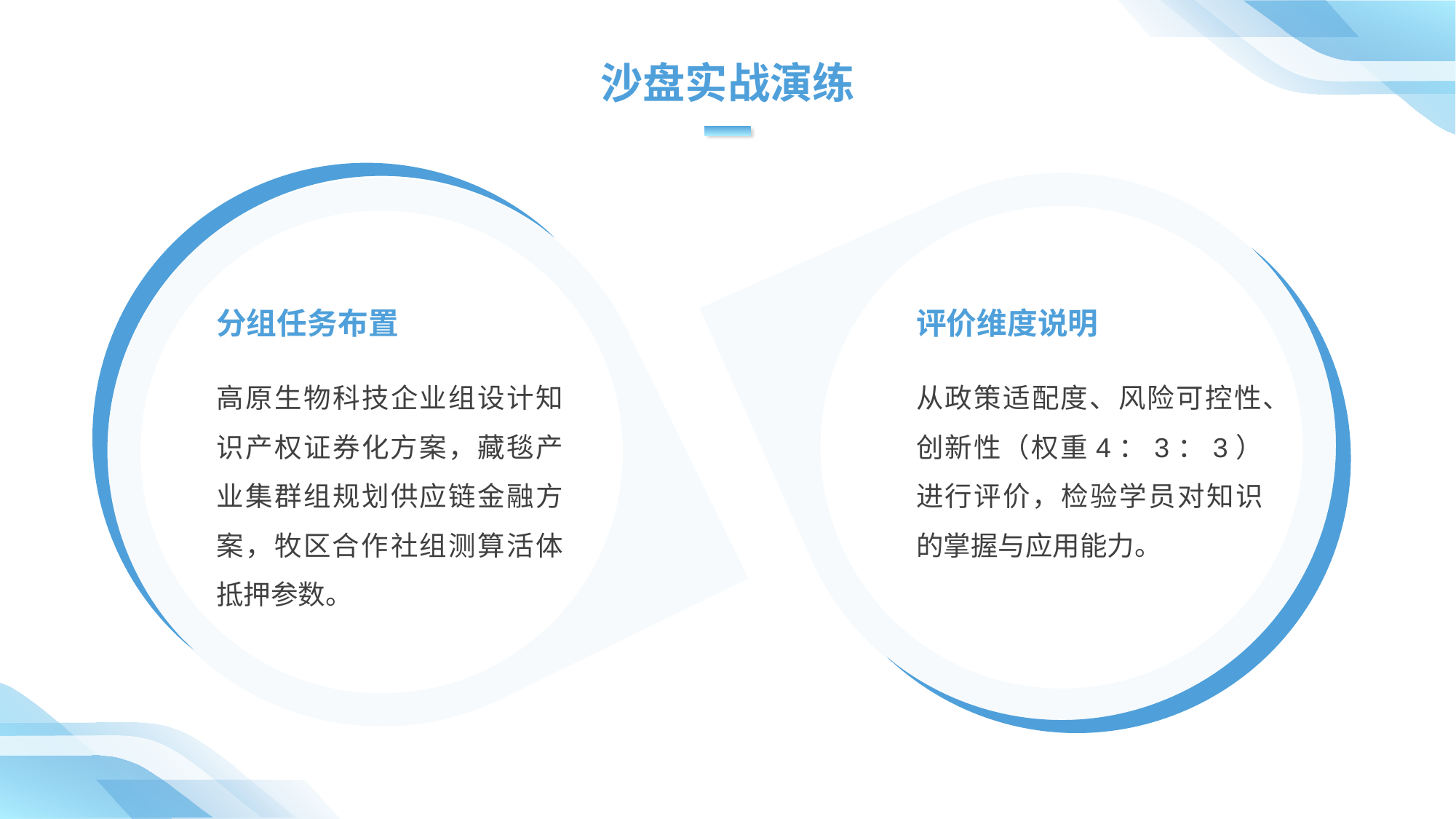

沙盘实战演练

分组任务布置
评价维度说明
高原生物科技企业组设计知识产权证券化方案，藏毯产业集群组规划供应链金融方案，牧区合作社组测算活体抵押参数。
从政策适配度、风险可控性、创新性（权重4：3：3）进行评价，检验学员对知识的掌握与应用能力。